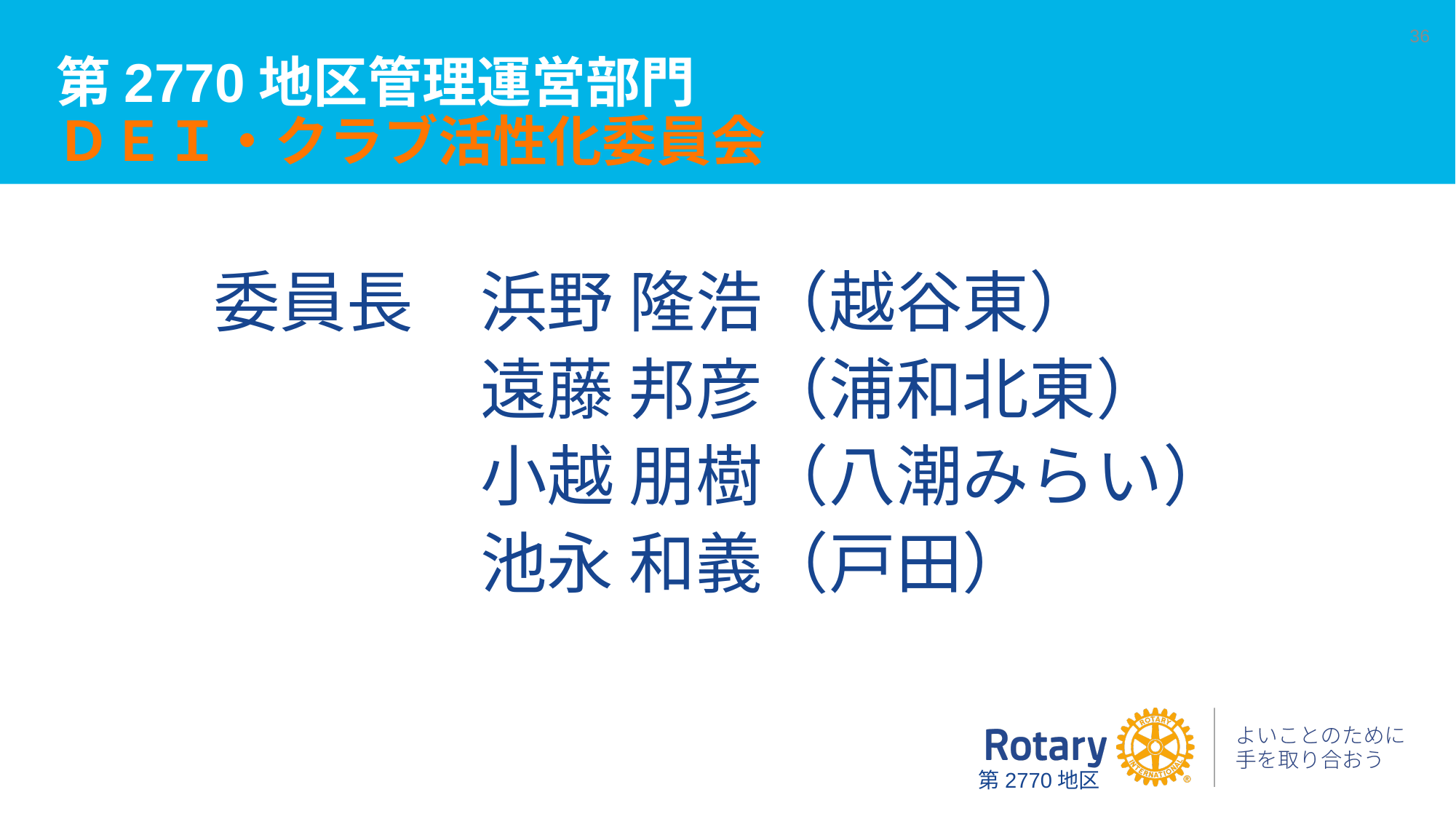

# 第2770地区管理運営部門 ＤＥＩ・クラブ活性化委員会
36
委員長　浜野 隆浩（越谷東）
　　　　遠藤 邦彦（浦和北東）
　　　　小越 朋樹（八潮みらい）
　　　　池永 和義（戸田）